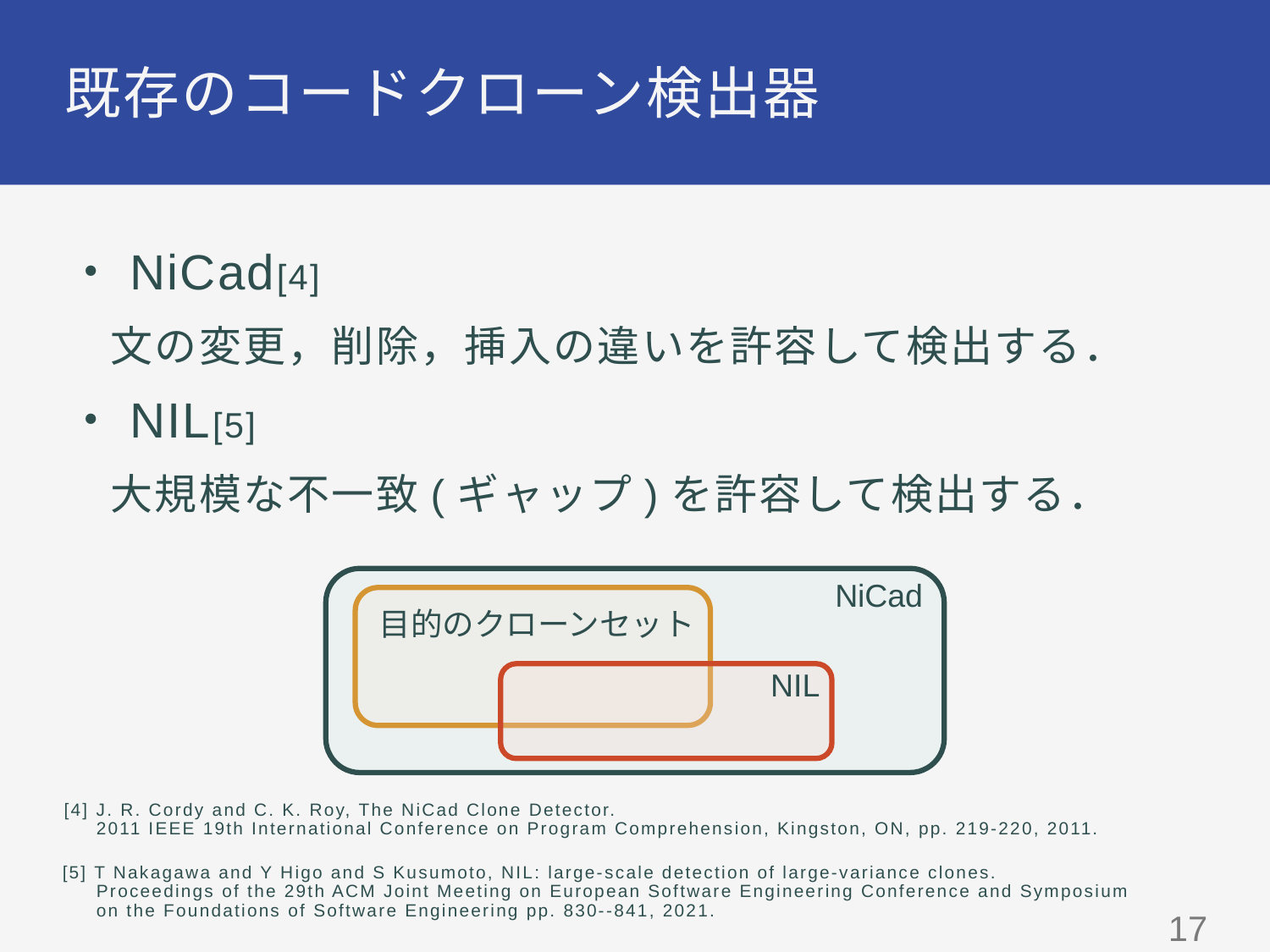

# 既存のコードクローン検出器
・NiCad[4]
　文の変更，削除，挿入の違いを許容して検出する．
・NIL[5]
　大規模な不一致(ギャップ)を許容して検出する．

[4] J. R. Cordy and C. K. Roy, The NiCad Clone Detector.
     2011 IEEE 19th International Conference on Program Comprehension, Kingston, ON, pp. 219-220, 2011.
[5] T Nakagawa and Y Higo and S Kusumoto, NIL: large-scale detection of large-variance clones.
     Proceedings of the 29th ACM Joint Meeting on European Software Engineering Conference and Symposium
     on the Foundations of Software Engineering pp. 830--841, 2021.

NiCad

目的のクローンセット
NIL

17